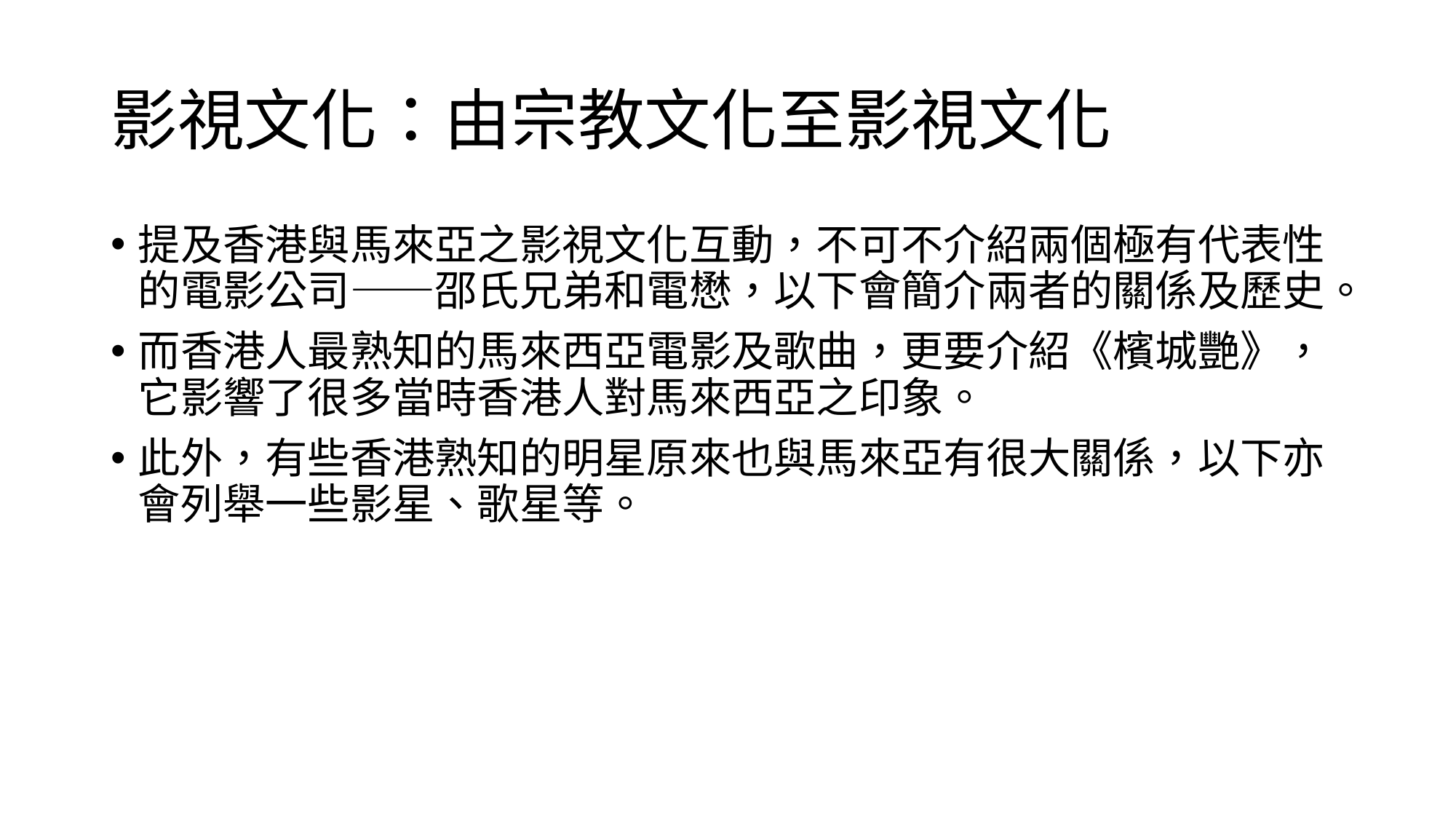

# 影視文化：由宗教文化至影視文化
提及香港與馬來亞之影視文化互動，不可不介紹兩個極有代表性的電影公司——邵氏兄弟和電懋，以下會簡介兩者的關係及歷史。
而香港人最熟知的馬來西亞電影及歌曲，更要介紹《檳城艷》，它影響了很多當時香港人對馬來西亞之印象。
此外，有些香港熟知的明星原來也與馬來亞有很大關係，以下亦會列舉一些影星、歌星等。